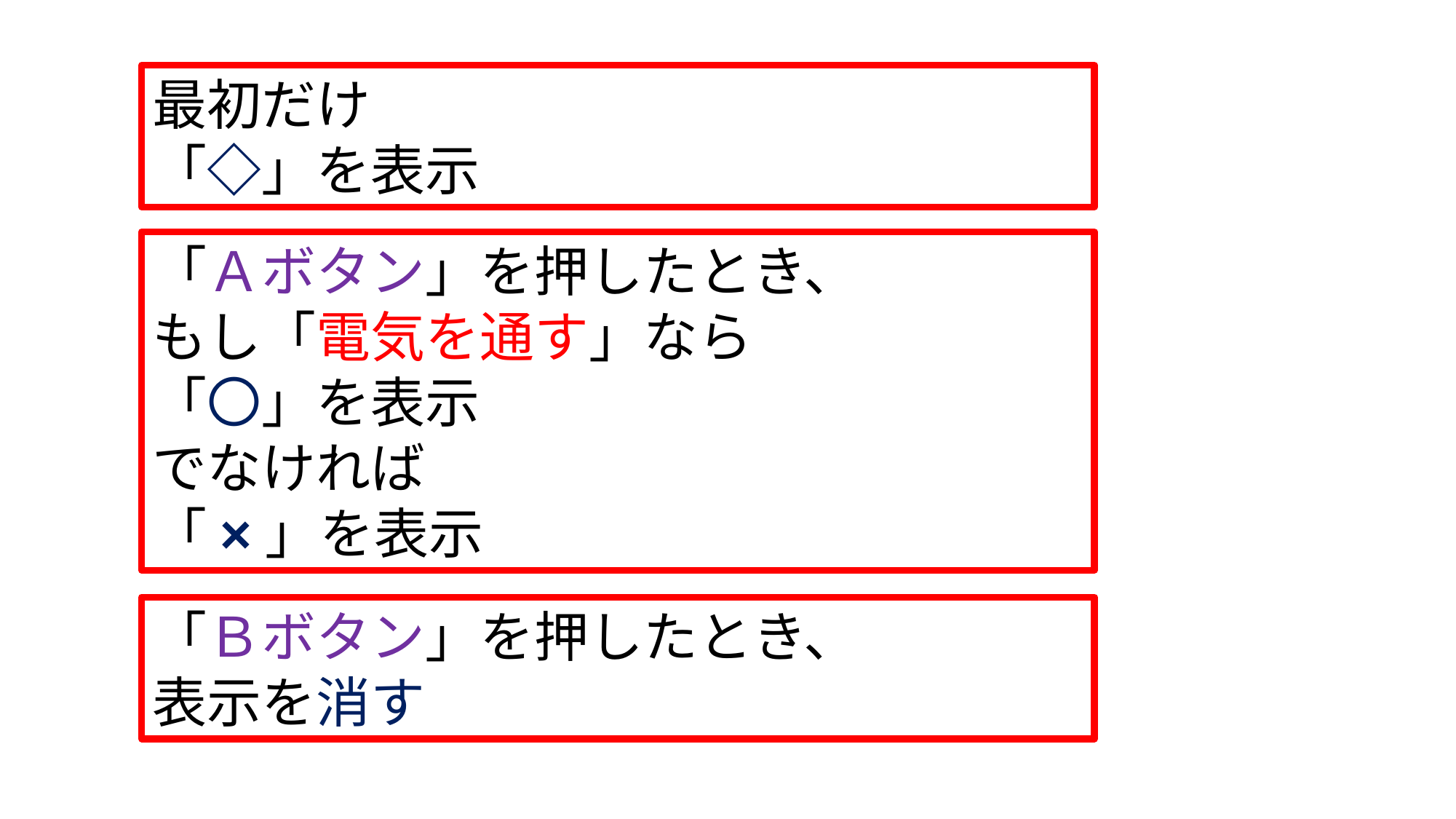

最初だけ
「◇」を表示
「Ａボタン」を押したとき、
もし「電気を通す」なら
「〇」を表示
でなければ
「×」を表示
「Ｂボタン」を押したとき、
表示を消す